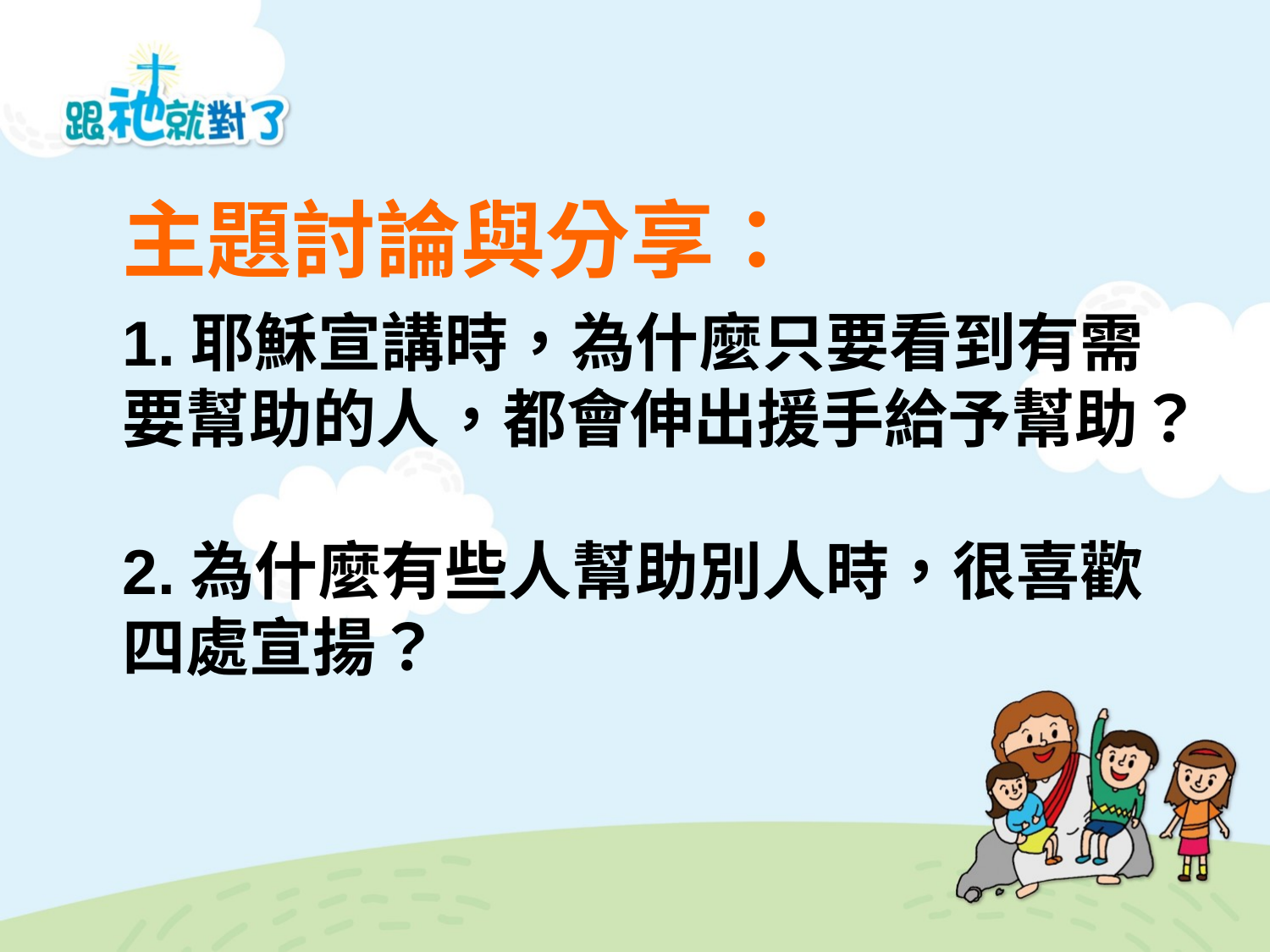

主題討論與分享：
1.耶穌宣講時，為什麼只要看到有需要幫助的人，都會伸出援手給予幫助？

2.為什麼有些人幫助別人時，很喜歡四處宣揚？